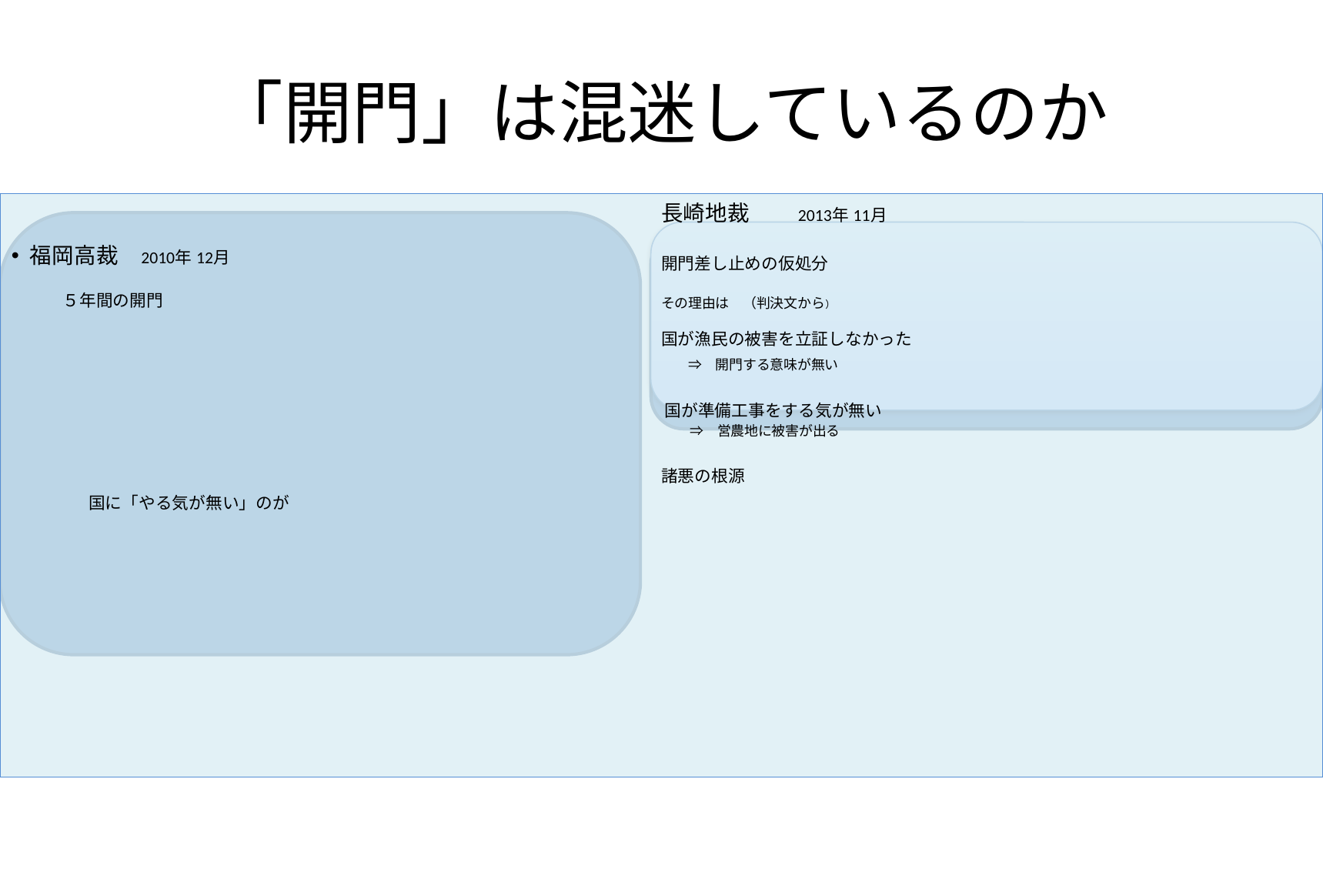

# 「開門」は混迷しているのか

福岡高裁　2010年 12月

　　　　５年間の開門

　　　　　　国に「やる気が無い」のが

長崎地裁　　　2013年 11月

開門差し止めの仮処分

その理由は　（判決文から）

国が漁民の被害を立証しなかった

　　⇒　開門する意味が無い

　国が準備工事をする気が無い
　　　⇒　営農地に被害が出る

諸悪の根源